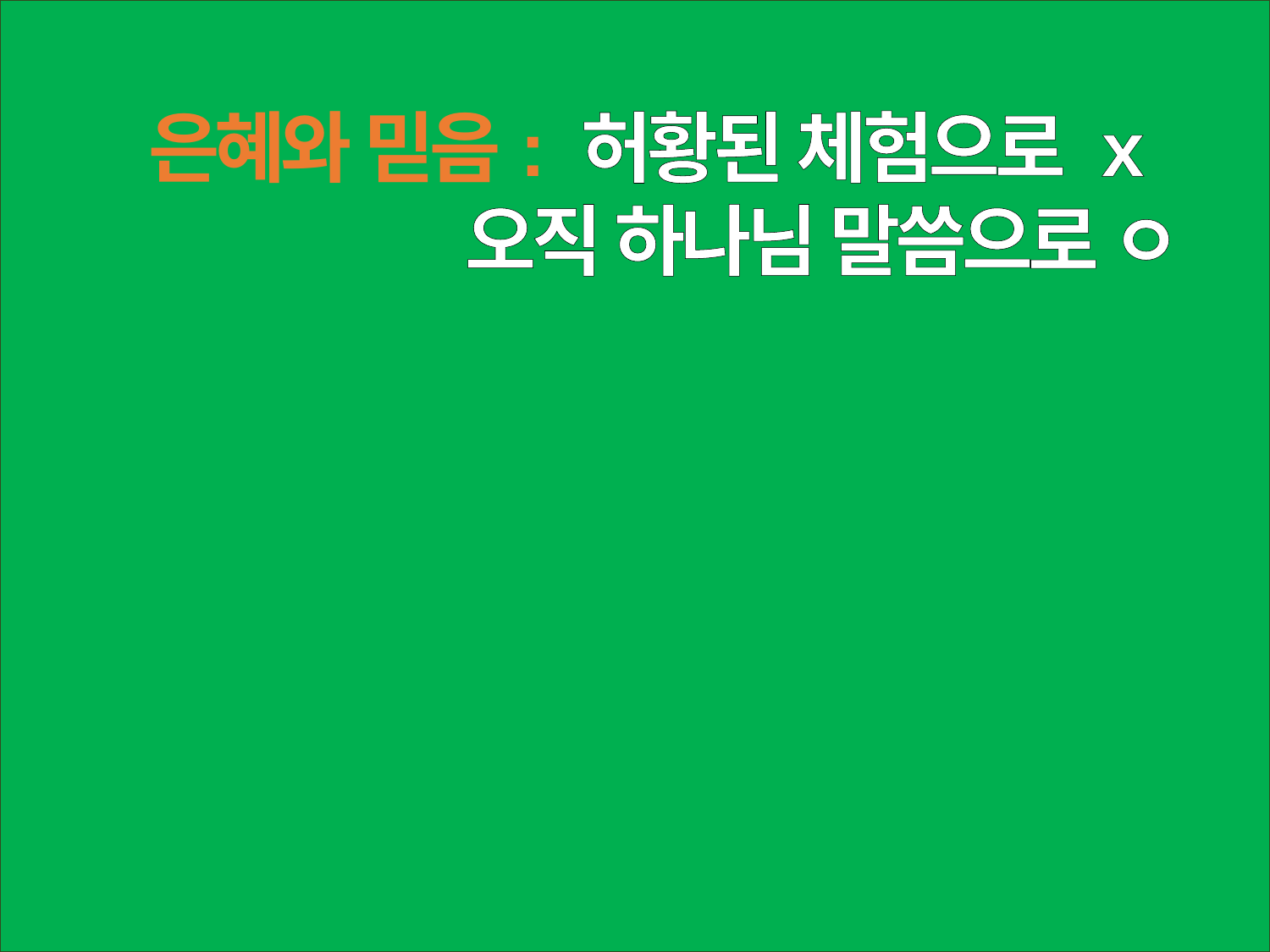

은혜와 믿음: 허황된 체험으로 x
                    오직 하나님 말씀으로 ㅇ